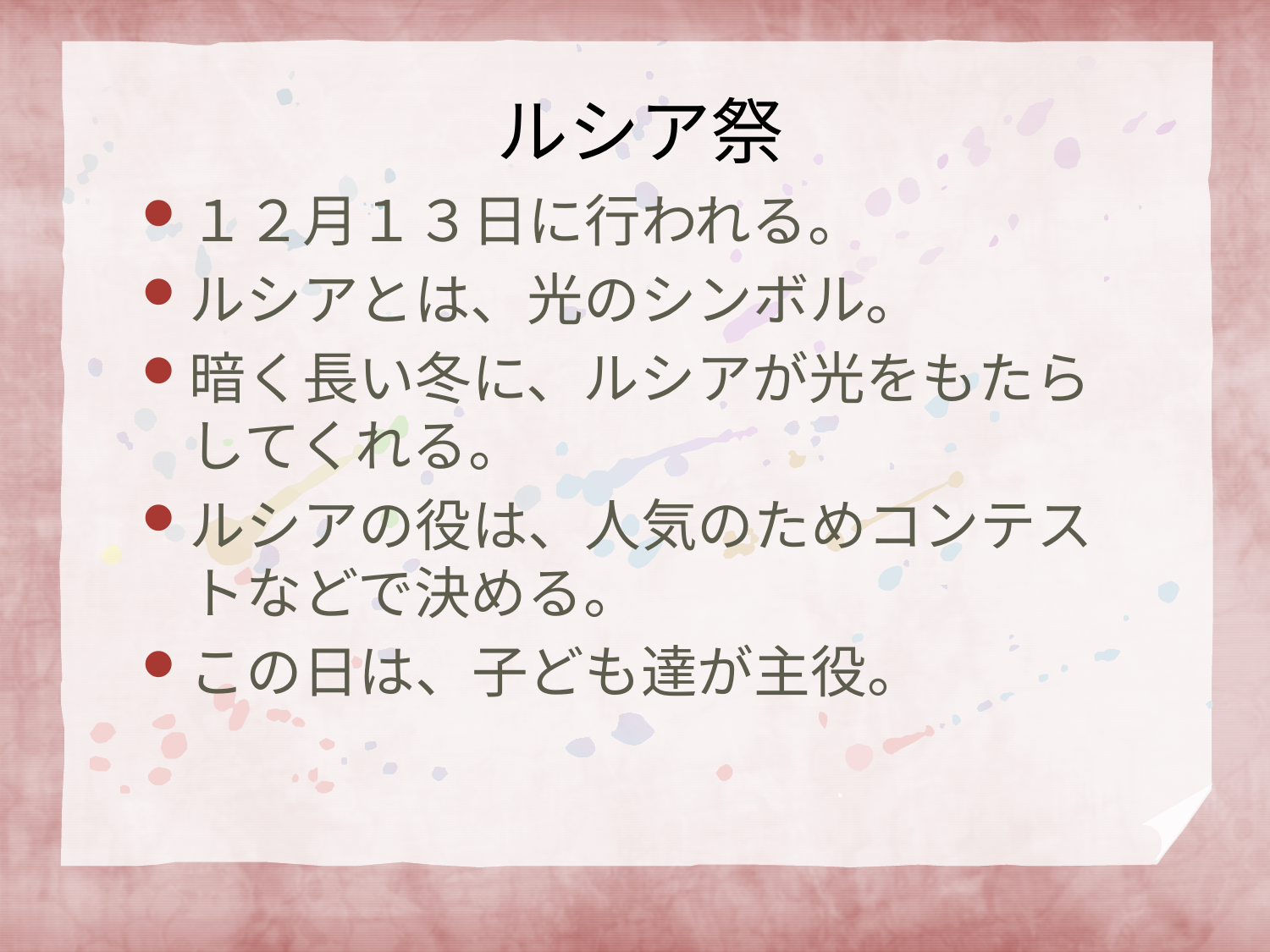

# ルシア祭
１２月１３日に行われる。
ルシアとは、光のシンボル。
暗く長い冬に、ルシアが光をもたらしてくれる。
ルシアの役は、人気のためコンテストなどで決める。
この日は、子ども達が主役。